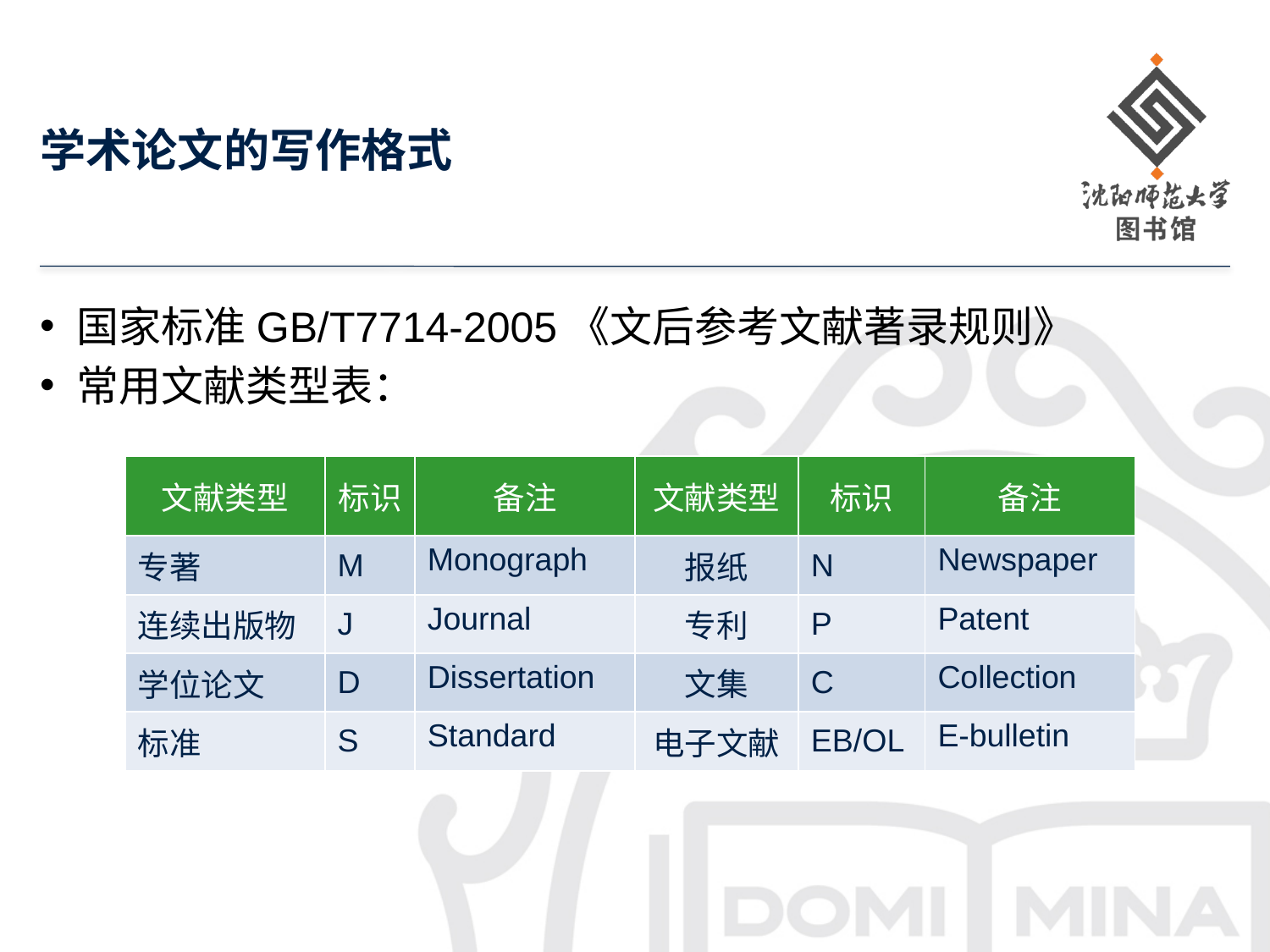

# 学术论文的写作格式
国家标准GB/T7714-2005《文后参考文献著录规则》
常用文献类型表：

| 文献类型 | 标识 | 备注 | 文献类型 | 标识 | 备注 |
| --- | --- | --- | --- | --- | --- |
| 专著 | M | Monograph | 报纸 | N | Newspaper |
| 连续出版物 | J | Journal | 专利 | P | Patent |
| 学位论文 | D | Dissertation | 文集 | C | Collection |
| 标准 | S | Standard | 电子文献 | EB/OL | E-bulletin |